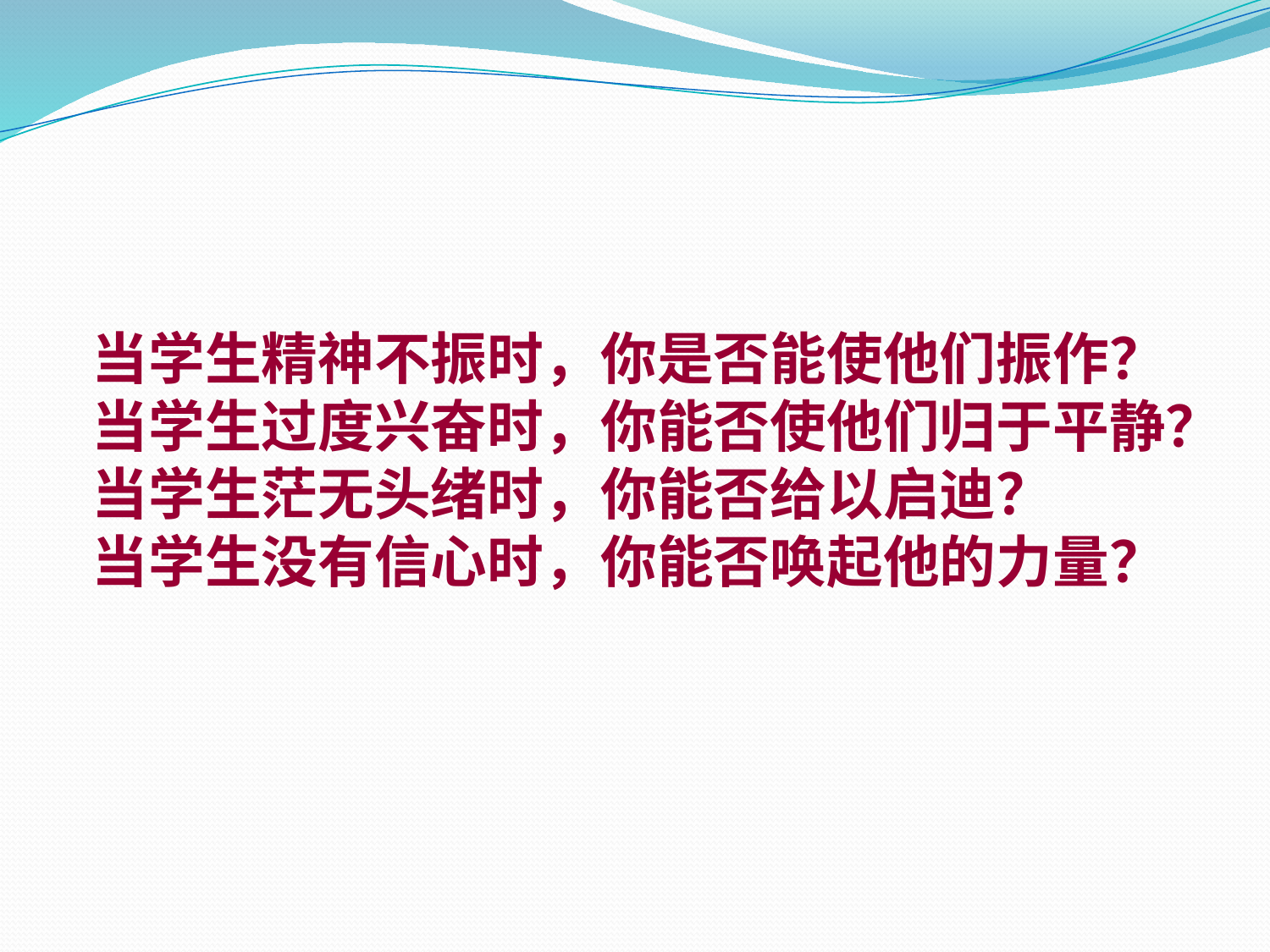

当学生精神不振时，你是否能使他们振作？
当学生过度兴奋时，你能否使他们归于平静？
当学生茫无头绪时，你能否给以启迪？
当学生没有信心时，你能否唤起他的力量？